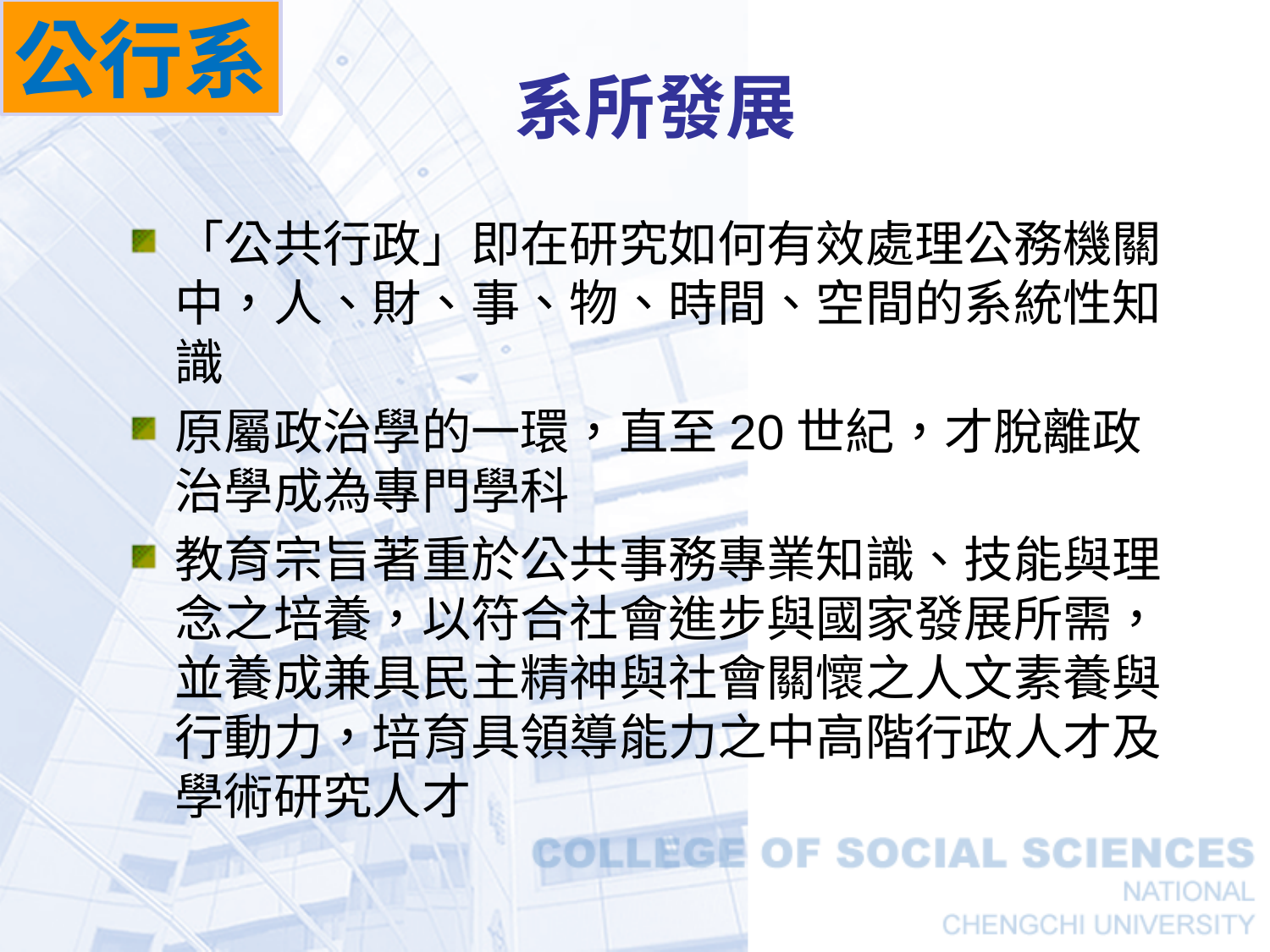

公行系
# 系所發展
「公共行政」即在研究如何有效處理公務機關中，人、財、事、物、時間、空間的系統性知識
原屬政治學的一環，直至20世紀，才脫離政治學成為專門學科
教育宗旨著重於公共事務專業知識、技能與理念之培養，以符合社會進步與國家發展所需，並養成兼具民主精神與社會關懷之人文素養與行動力，培育具領導能力之中高階行政人才及學術研究人才